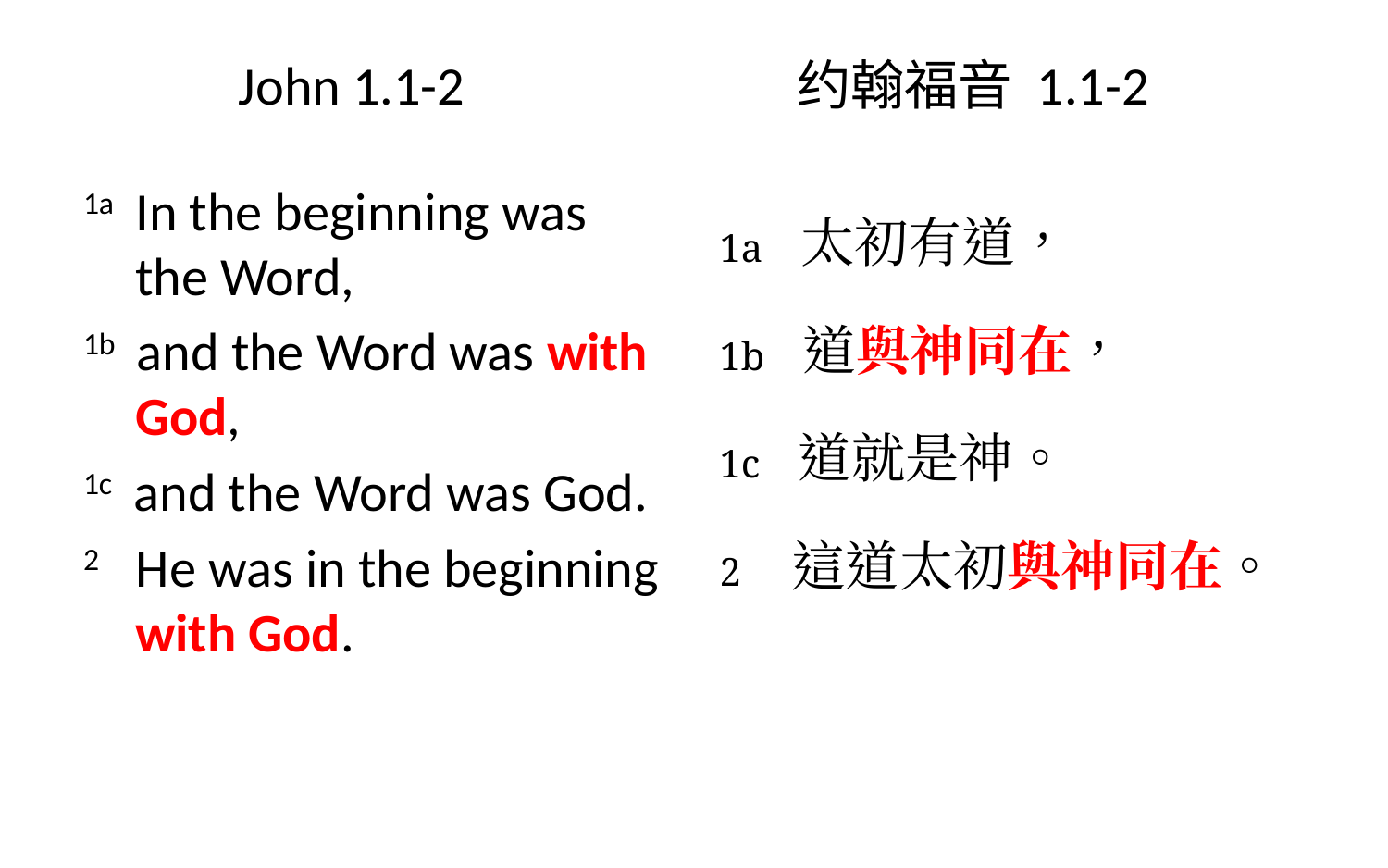

# John 1.1-2                          约翰福音 1.1-2
1a   In the beginning was the Word,
1b   and the Word was with God,
1c   and the Word was God.
2   He was in the beginning with God.
1a  太初有道，
1b  道與神同在，
1c  道就是神。
2   這道太初與神同在。